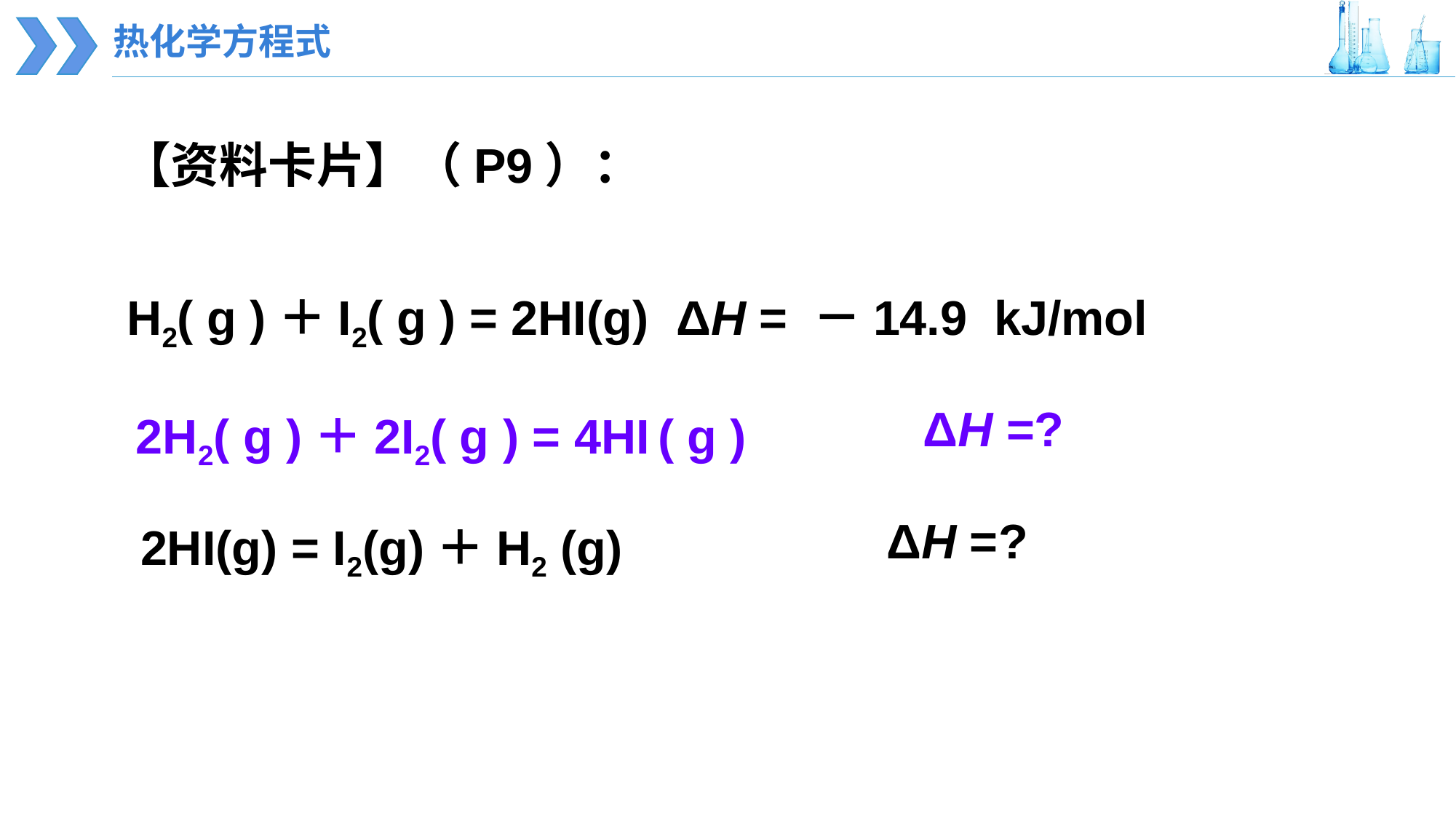

热化学方程式
【资料卡片】（P9）：
 H2( g )＋I2( g ) = 2HI(g)  ΔH = －14.9  kJ/mol
ΔH =?
 2H2( g )＋2I2( g ) = 4HI ( g )

ΔH =?
2HI(g) = I2(g)＋H2 (g)